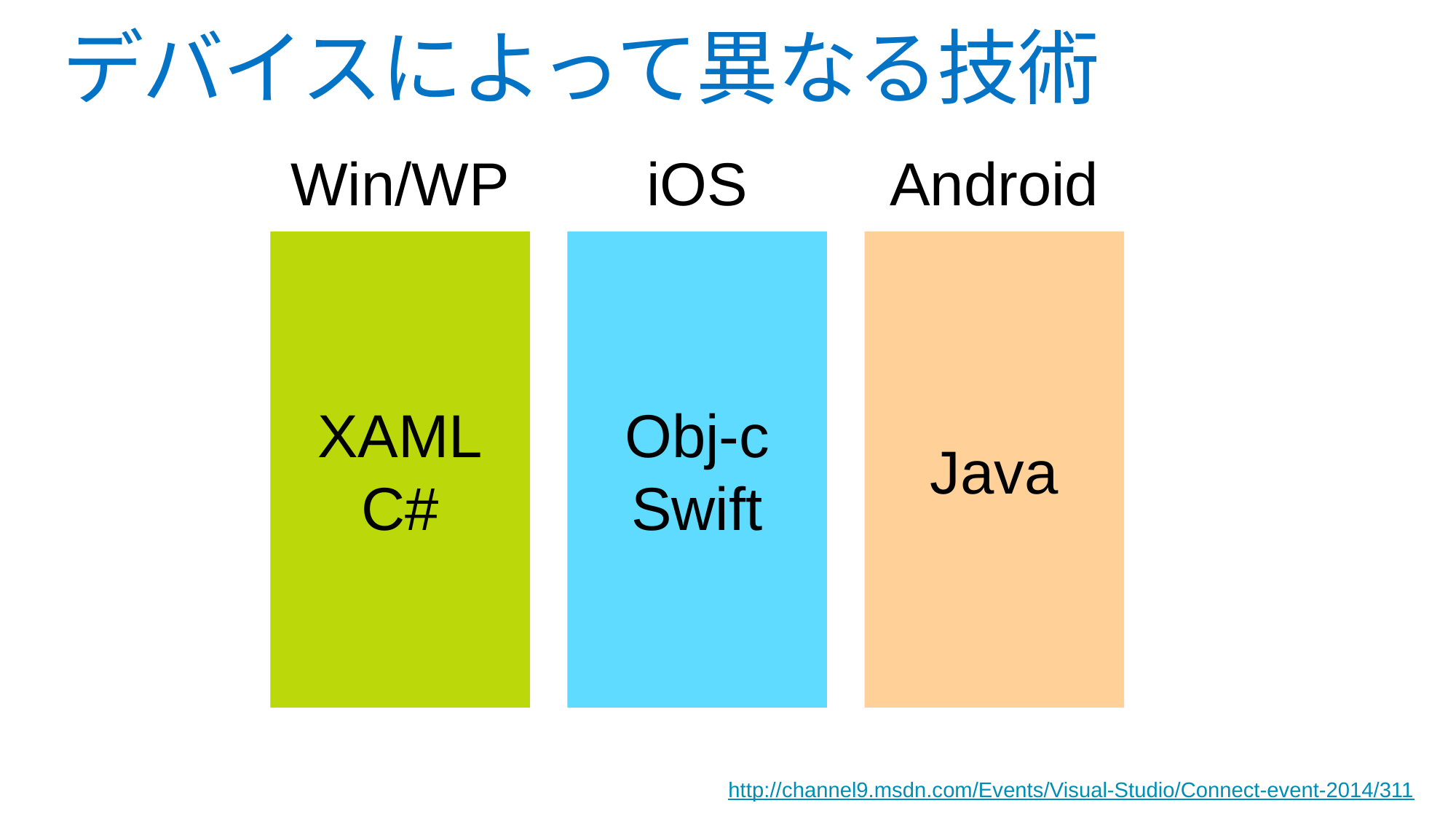

# デバイスによって異なる技術
Win/WP
iOS
Android
XAML
C#
Obj-c
Swift
Java
http://channel9.msdn.com/Events/Visual-Studio/Connect-event-2014/311